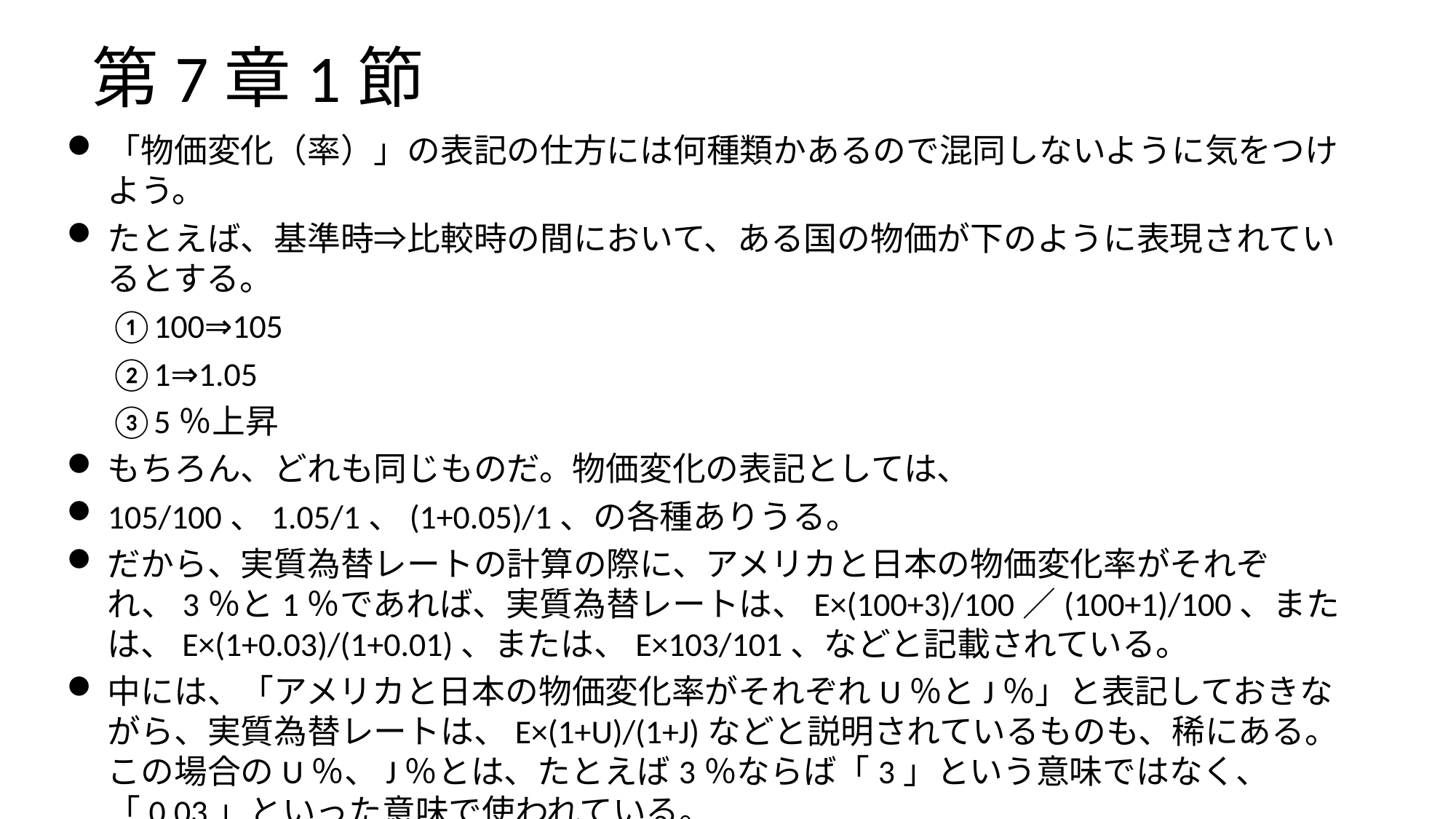

# 第7章1節
「物価変化（率）」の表記の仕方には何種類かあるので混同しないように気をつけよう。
たとえば、基準時⇒比較時の間において、ある国の物価が下のように表現されているとする。
100⇒105
1⇒1.05
5％上昇
もちろん、どれも同じものだ。物価変化の表記としては、
105/100、1.05/1、(1+0.05)/1、の各種ありうる。
だから、実質為替レートの計算の際に、アメリカと日本の物価変化率がそれぞれ、3％と1％であれば、実質為替レートは、E×(100+3)/100／(100+1)/100、または、E×(1+0.03)/(1+0.01)、または、E×103/101、などと記載されている。
中には、「アメリカと日本の物価変化率がそれぞれU％とJ％」と表記しておきながら、実質為替レートは、E×(1+U)/(1+J)などと説明されているものも、稀にある。この場合のU％、J％とは、たとえば3％ならば「3」という意味ではなく、「0.03」といった意味で使われている。